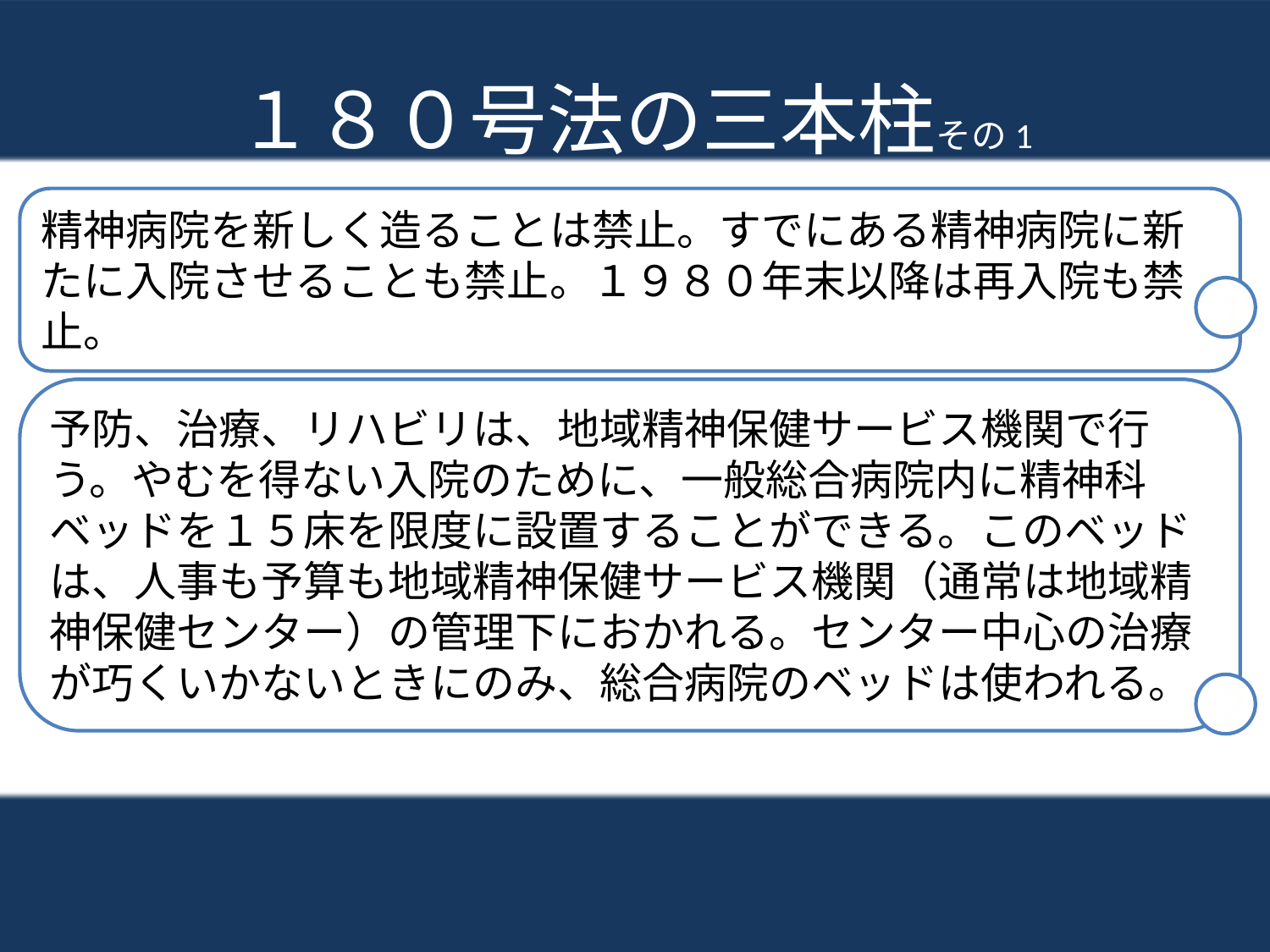

# １８０号法の三本柱その1
精神病院を新しく造ることは禁止。すでにある精神病院に新たに入院させることも禁止。１９８０年末以降は再入院も禁止。
1
予防、治療、リハビリは、地域精神保健サービス機関で行う。やむを得ない入院のために、一般総合病院内に精神科ベッドを１５床を限度に設置することができる。このベッドは、人事も予算も地域精神保健サービス機関（通常は地域精神保健センター）の管理下におかれる。センター中心の治療が巧くいかないときにのみ、総合病院のベッドは使われる。
2